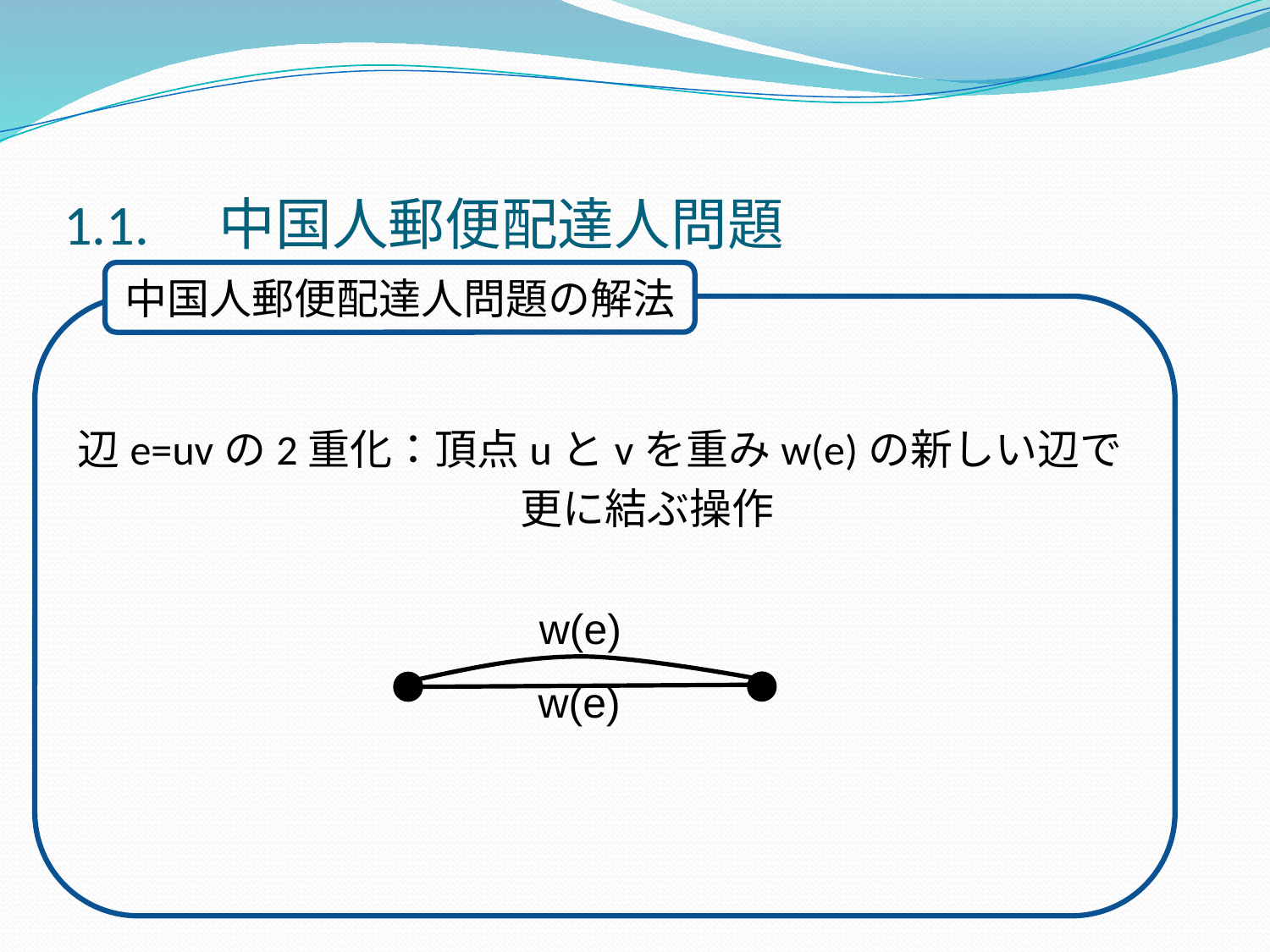

1.1.　中国人郵便配達人問題
中国人郵便配達人問題の解法

辺e=uvの2重化：頂点uとvを重みw(e)の新しい辺で
　　　　　　　　　　  更に結ぶ操作
w(e)

w(e)